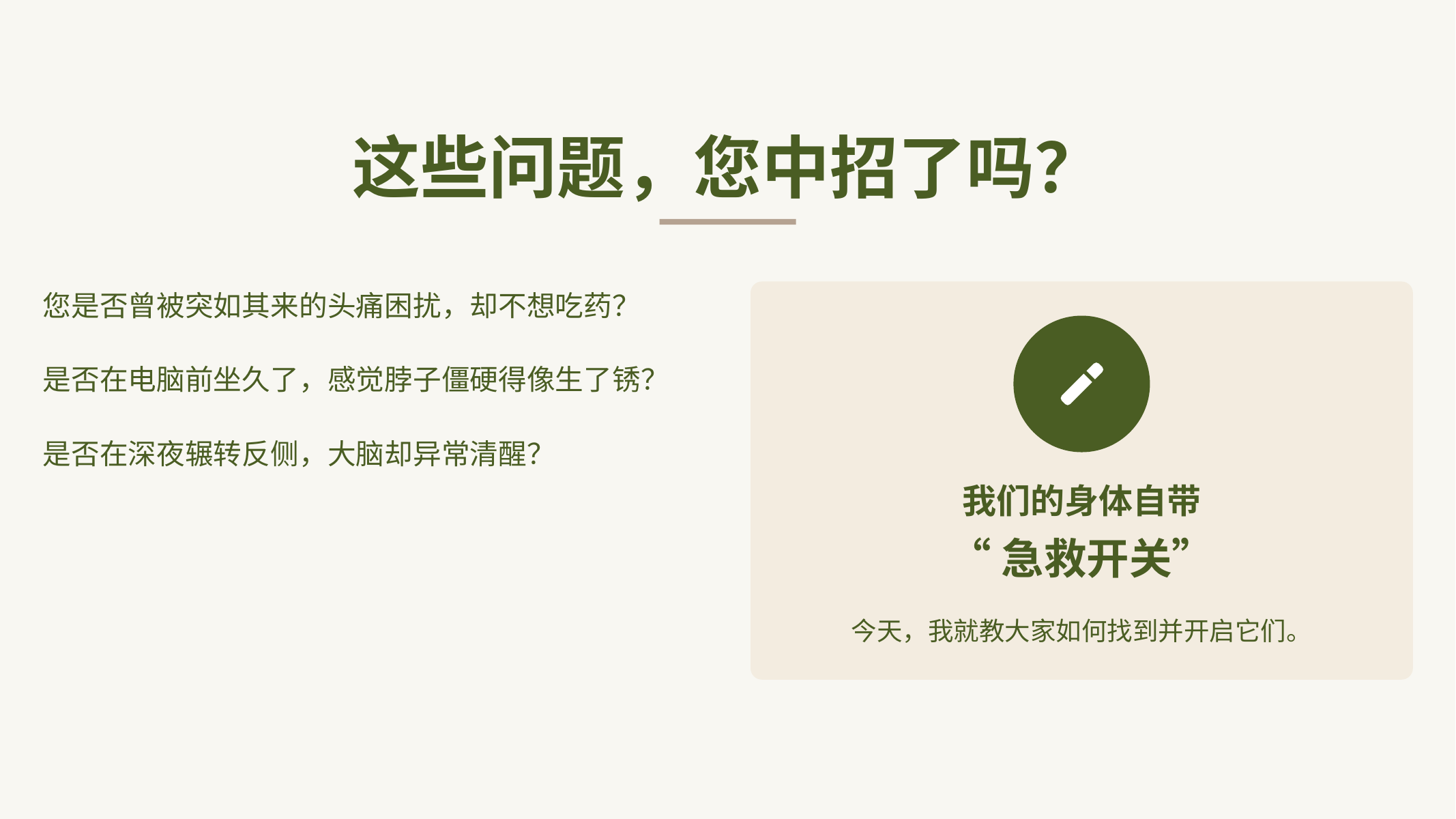

这些问题，您中招了吗？

您是否曾被突如其来的头痛困扰，却不想吃药？

是否在电脑前坐久了，感觉脖子僵硬得像生了锈？

是否在深夜辗转反侧，大脑却异常清醒？
我们的身体自带
“急救开关”
今天，我就教大家如何找到并开启它们。